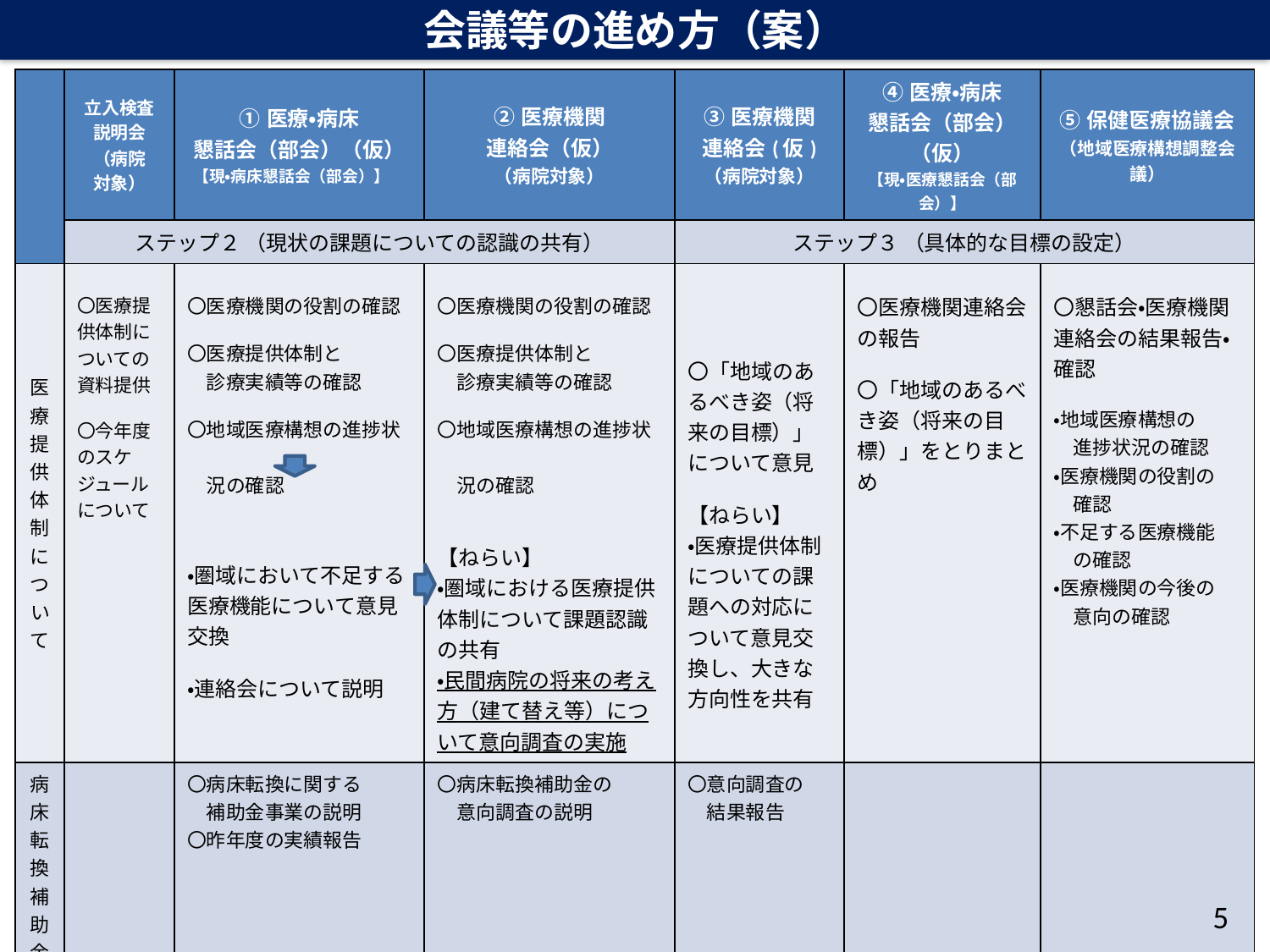

会議等の進め方（案）
|  | 立入検査説明会 （病院 対象） | ①医療・病床 懇話会（部会）（仮） 【現・病床懇話会（部会）】 | ②医療機関 連絡会（仮） （病院対象） | ③医療機関 連絡会(仮) （病院対象） | ④医療・病床 懇話会（部会）（仮） 【現・医療懇話会（部会）】 | ⑤保健医療協議会 （地域医療構想調整会議） |
| --- | --- | --- | --- | --- | --- | --- |
|  | ステップ２ （現状の課題についての認識の共有） |  |  | ステップ３ （具体的な目標の設定） |  |  |
| 医療提供体制について | 〇医療提供体制についての資料提供 〇今年度のスケジュールについて | 〇医療機関の役割の確認 〇医療提供体制と 　診療実績等の確認 〇地域医療構想の進捗状　 　況の確認 ・圏域において不足する医療機能について意見交換 ・連絡会について説明 | 〇医療機関の役割の確認 〇医療提供体制と 　診療実績等の確認 〇地域医療構想の進捗状　 　況の確認 【ねらい】 ・圏域における医療提供体制について課題認識の共有 ・民間病院の将来の考え方（建て替え等）について意向調査の実施 | 〇「地域のあるべき姿（将来の目標）」について意見 【ねらい】 ・医療提供体制についての課題への対応について意見交換し、大きな方向性を共有 | 〇医療機関連絡会の報告 〇「地域のあるべき姿（将来の目標）」をとりまとめ | 〇懇話会・医療機関連絡会の結果報告・確認 ・地域医療構想の 　進捗状況の確認 ・医療機関の役割の 　確認 ・不足する医療機能 　の確認 ・医療機関の今後の 　意向の確認 |
| 病床転換 補助金 |  | 〇病床転換に関する 　補助金事業の説明 〇昨年度の実績報告 | 〇病床転換補助金の 　意向調査の説明 | 〇意向調査の 　結果報告 |  |  |
| 基金 ＰＤＣＡ |  | 〇地域医療介護総合確保基金の意見聴収について説明 |  |  | 〇地域医療介護総合確保基金について意見集約 | 〇地域医療介護総合確保基金について意見集約 |
| 医療計画 ＰＤＣＡ |  |  |  |  | 〇医療計画圏域編進捗管理 | 〇医療計画圏域編 　進捗管理 |

5